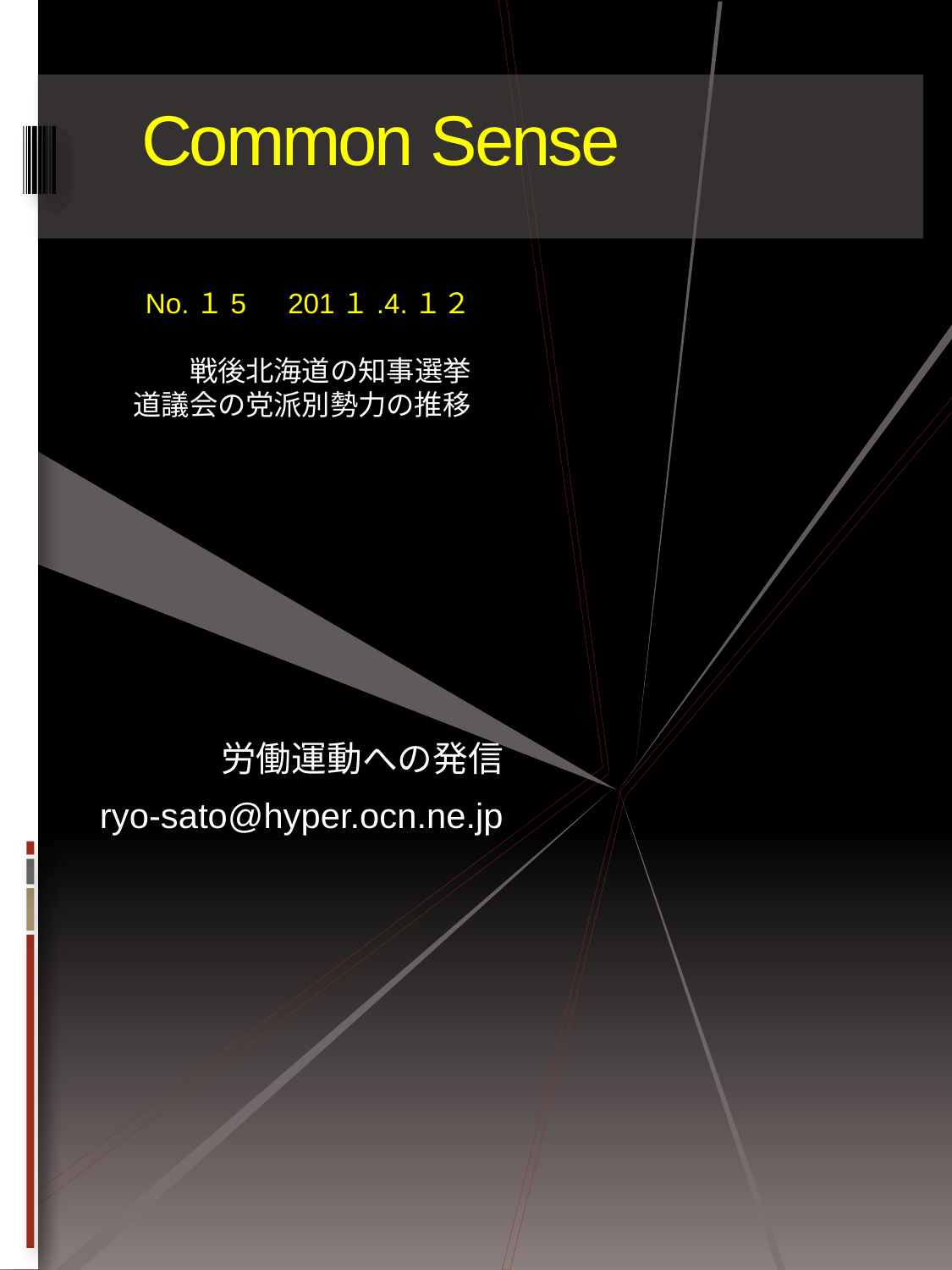

# Common Sense
No.１5　201１.4.１２

戦後北海道の知事選挙
道議会の党派別勢力の推移

労働運動への発信
ryo-sato@hyper.ocn.ne.jp